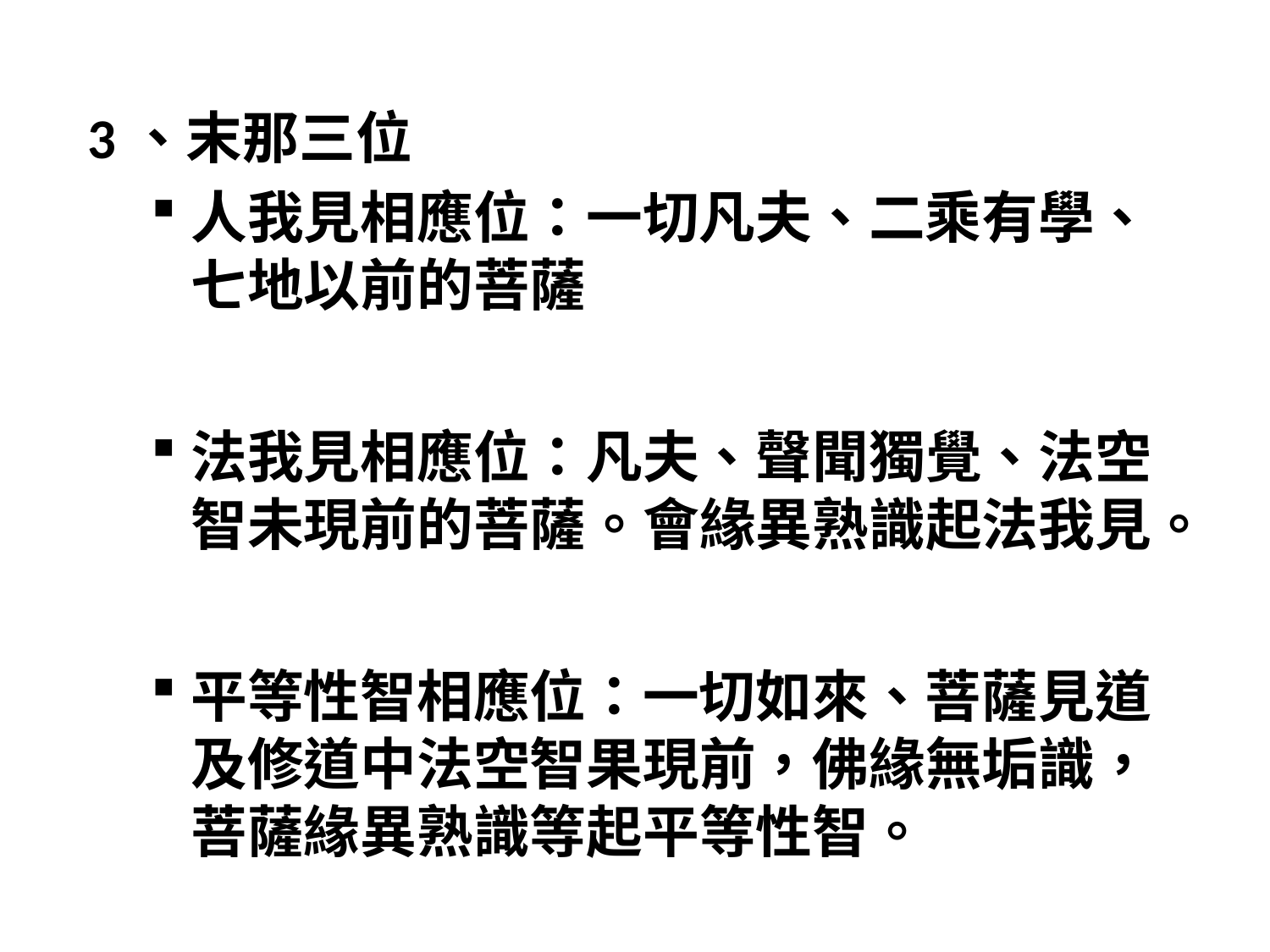

3、末那三位
人我見相應位：一切凡夫、二乘有學、七地以前的菩薩

法我見相應位：凡夫、聲聞獨覺、法空智未現前的菩薩。會緣異熟識起法我見。

平等性智相應位：一切如來、菩薩見道及修道中法空智果現前，佛緣無垢識，菩薩緣異熟識等起平等性智。